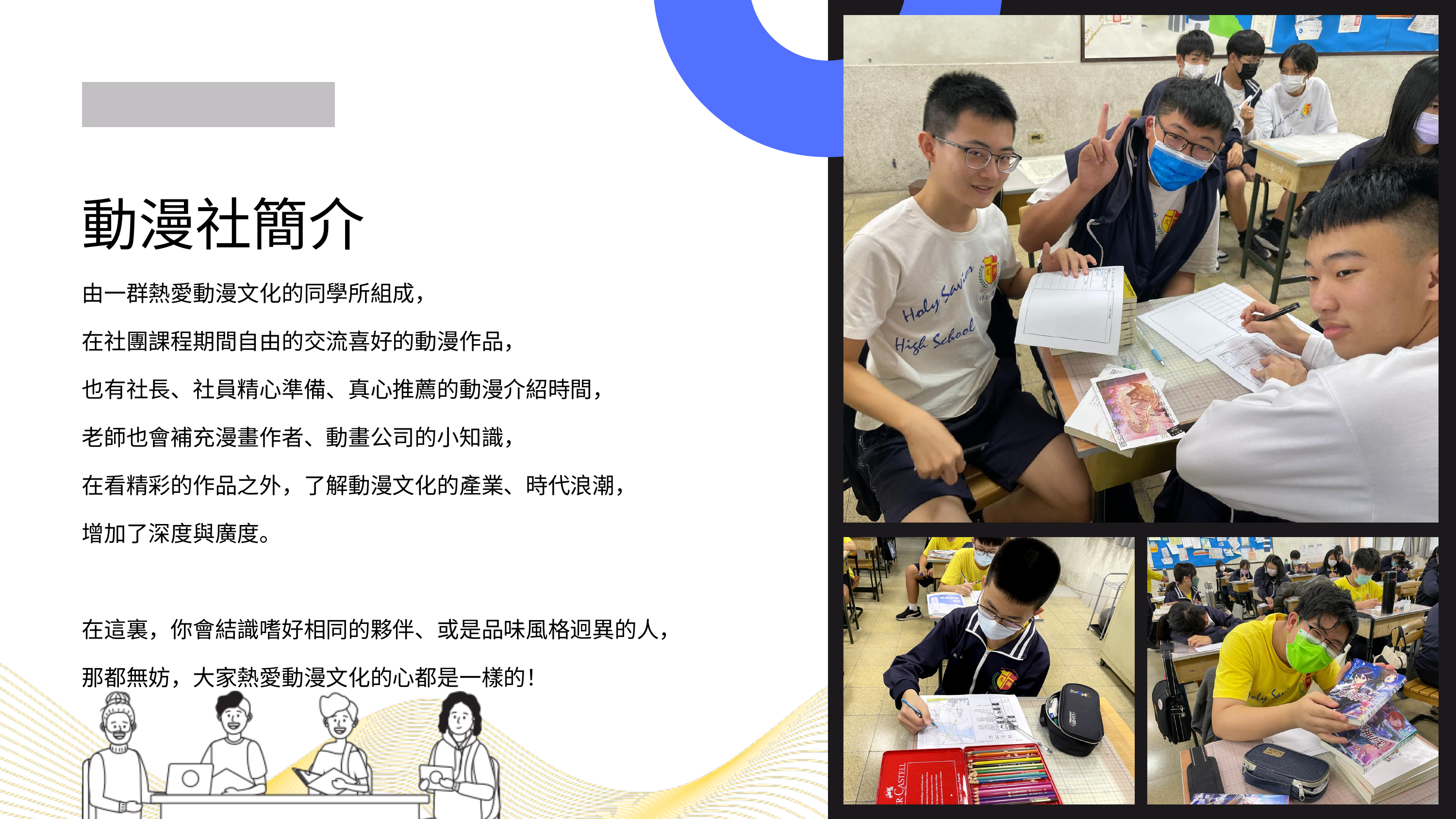

動漫社簡介
由一群熱愛動漫文化的同學所組成，
在社團課程期間自由的交流喜好的動漫作品，
也有社長、社員精心準備、真心推薦的動漫介紹時間，
老師也會補充漫畫作者、動畫公司的小知識，
在看精彩的作品之外，了解動漫文化的產業、時代浪潮，
增加了深度與廣度。

在這裏，你會結識嗜好相同的夥伴、或是品味風格迥異的人，
那都無妨，大家熱愛動漫文化的心都是一樣的！